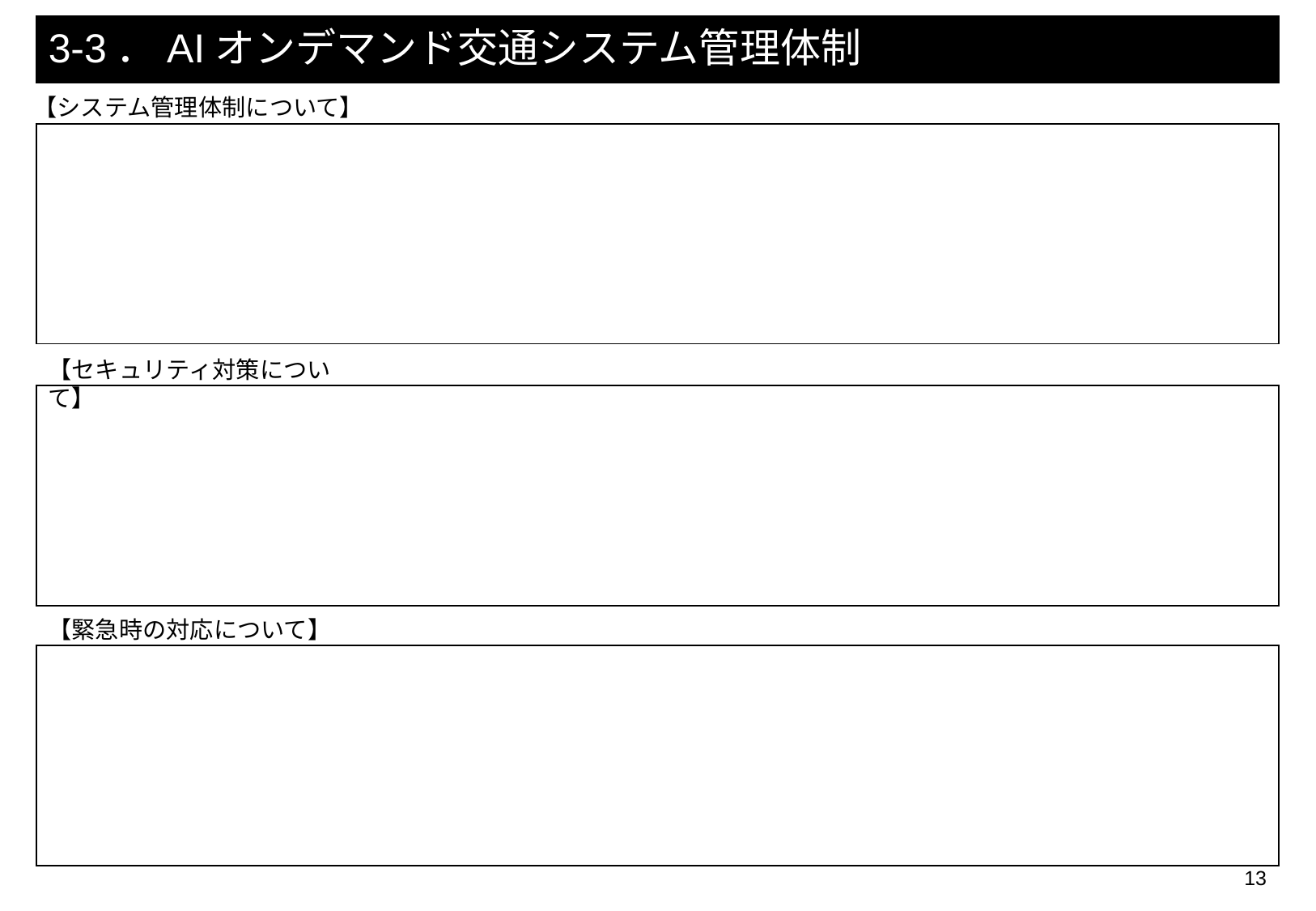

# 3-3．AIオンデマンド交通システム管理体制
【システム管理体制について】
|  |
| --- |
【セキュリティ対策について】
|  |
| --- |
【緊急時の対応について】
|  |
| --- |
13